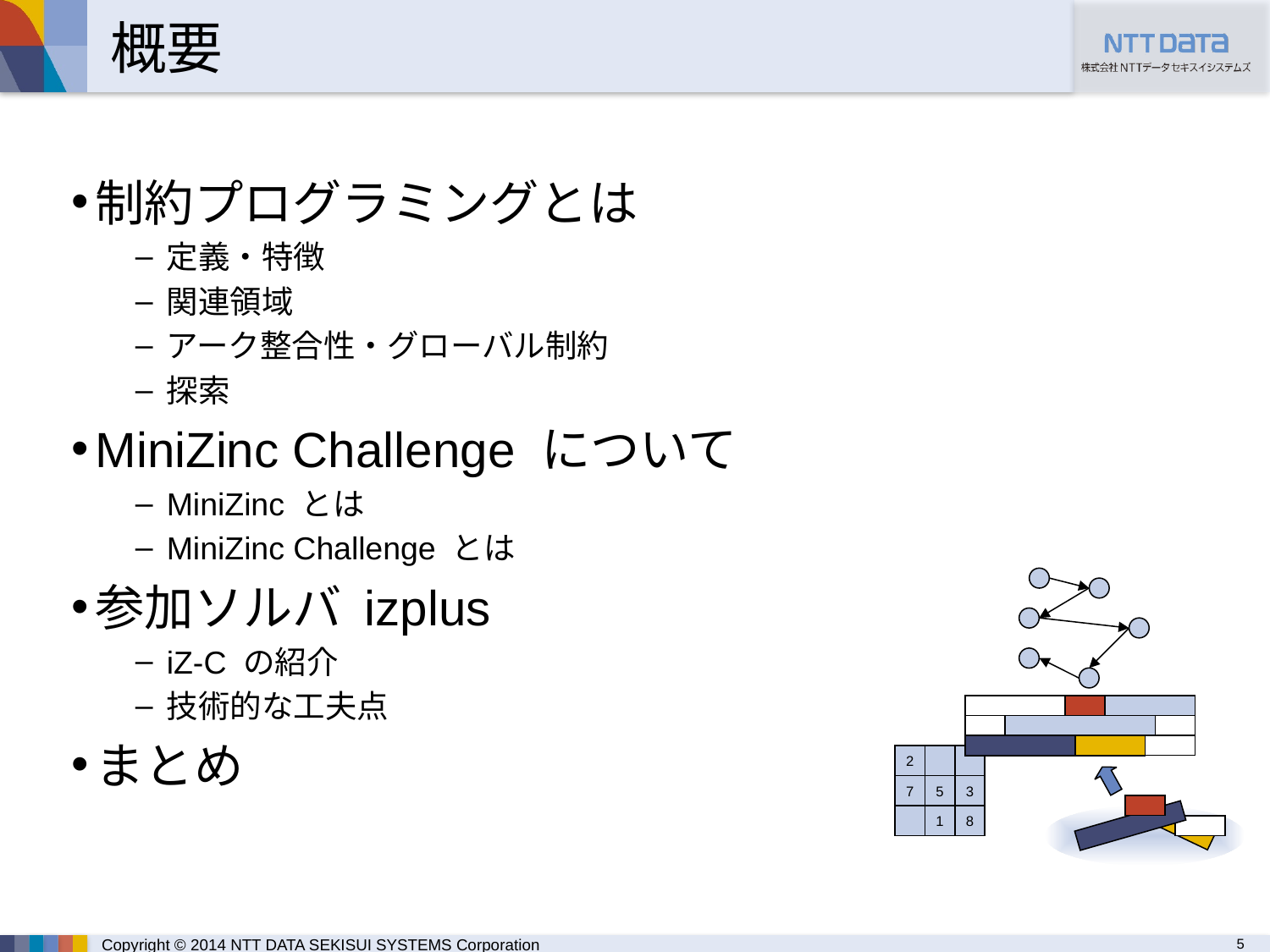

# 概要
制約プログラミングとは
定義・特徴
関連領域
アーク整合性・グローバル制約
探索
MiniZinc Challenge について
MiniZinc とは
MiniZinc Challenge とは
参加ソルバ izplus
iZ-C の紹介
技術的な工夫点
まとめ

2

7
5
3

1
8